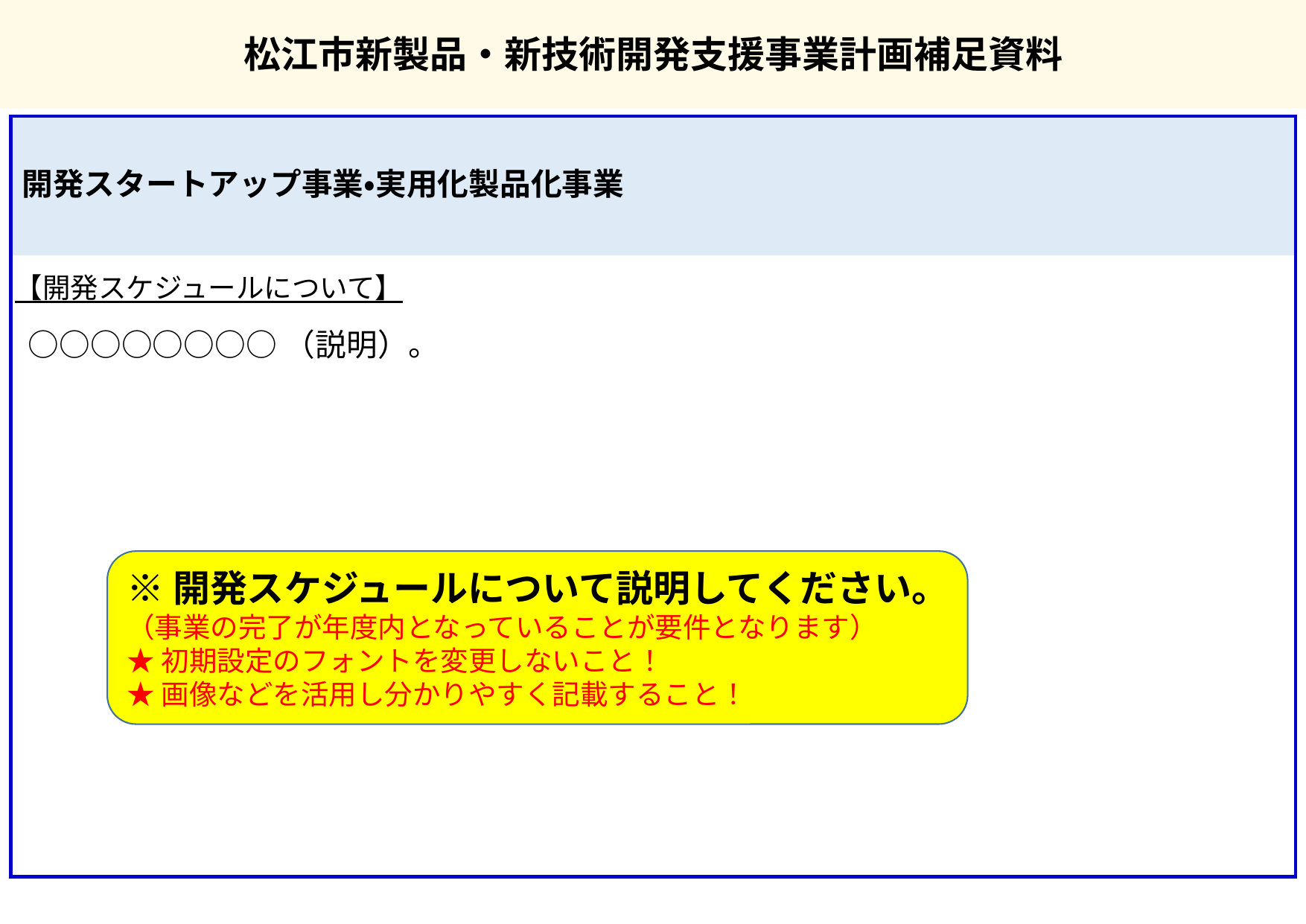

松江市新製品・新技術開発支援事業計画補足資料
開発スタートアップ事業・実用化製品化事業

【開発スケジュールについて】
○○○○○○○○（説明）。
※開発スケジュールについて説明してください。
（事業の完了が年度内となっていることが要件となります）
★初期設定のフォントを変更しないこと！
★画像などを活用し分かりやすく記載すること！
5